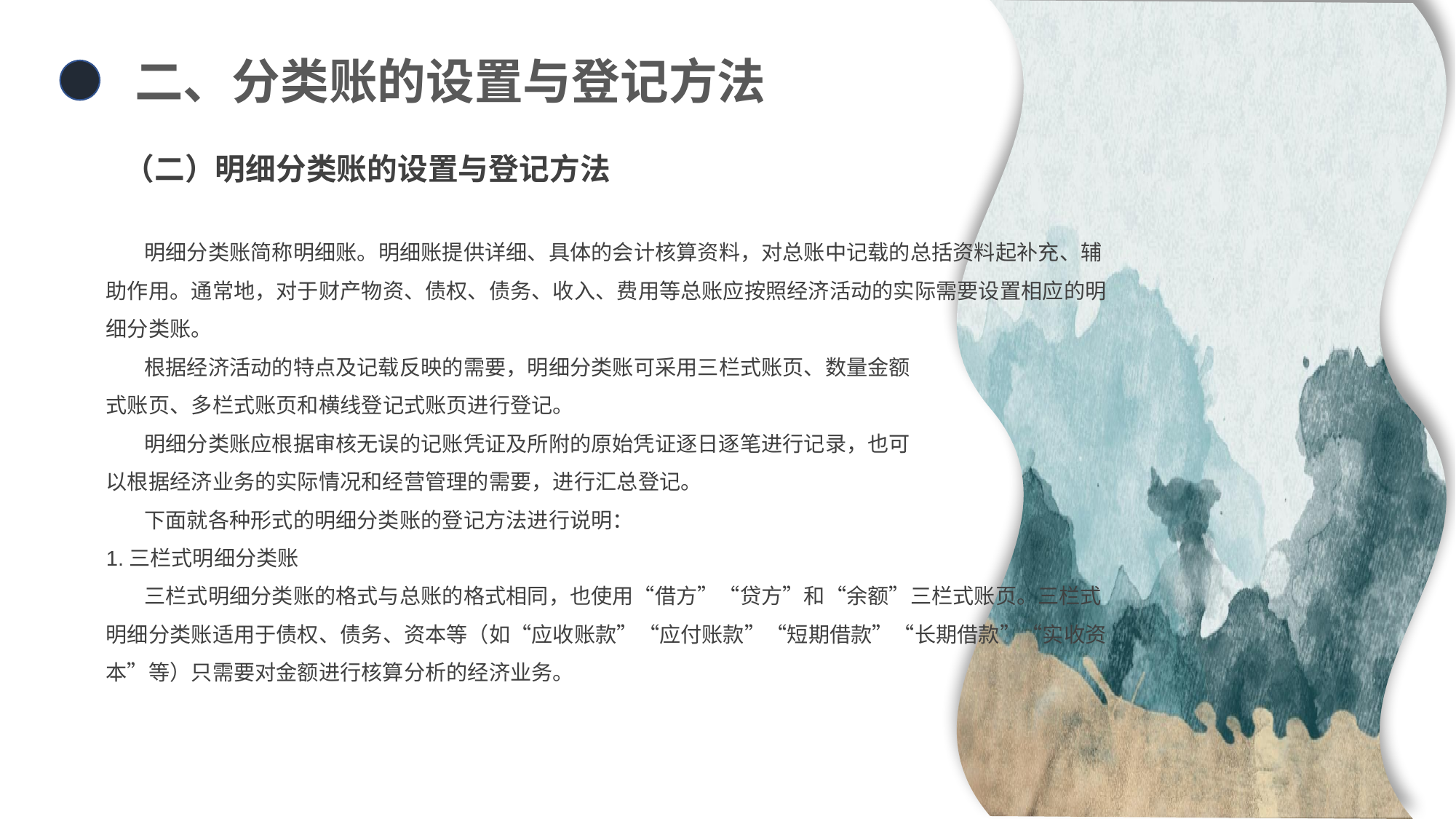

二、分类账的设置与登记方法

（二）明细分类账的设置与登记方法

       明细分类账简称明细账。明细账提供详细、具体的会计核算资料，对总账中记载的总括资料起补充、辅助作用。通常地，对于财产物资、债权、债务、收入、费用等总账应按照经济活动的实际需要设置相应的明细分类账。
       根据经济活动的特点及记载反映的需要，明细分类账可采用三栏式账页、数量金额
式账页、多栏式账页和横线登记式账页进行登记。
       明细分类账应根据审核无误的记账凭证及所附的原始凭证逐日逐笔进行记录，也可
以根据经济业务的实际情况和经营管理的需要，进行汇总登记。
       下面就各种形式的明细分类账的登记方法进行说明：
1.三栏式明细分类账
       三栏式明细分类账的格式与总账的格式相同，也使用“借方”“贷方”和“余额”三栏式账页。三栏式明细分类账适用于债权、债务、资本等（如“应收账款”“应付账款”“短期借款”“长期借款”“实收资本”等）只需要对金额进行核算分析的经济业务。